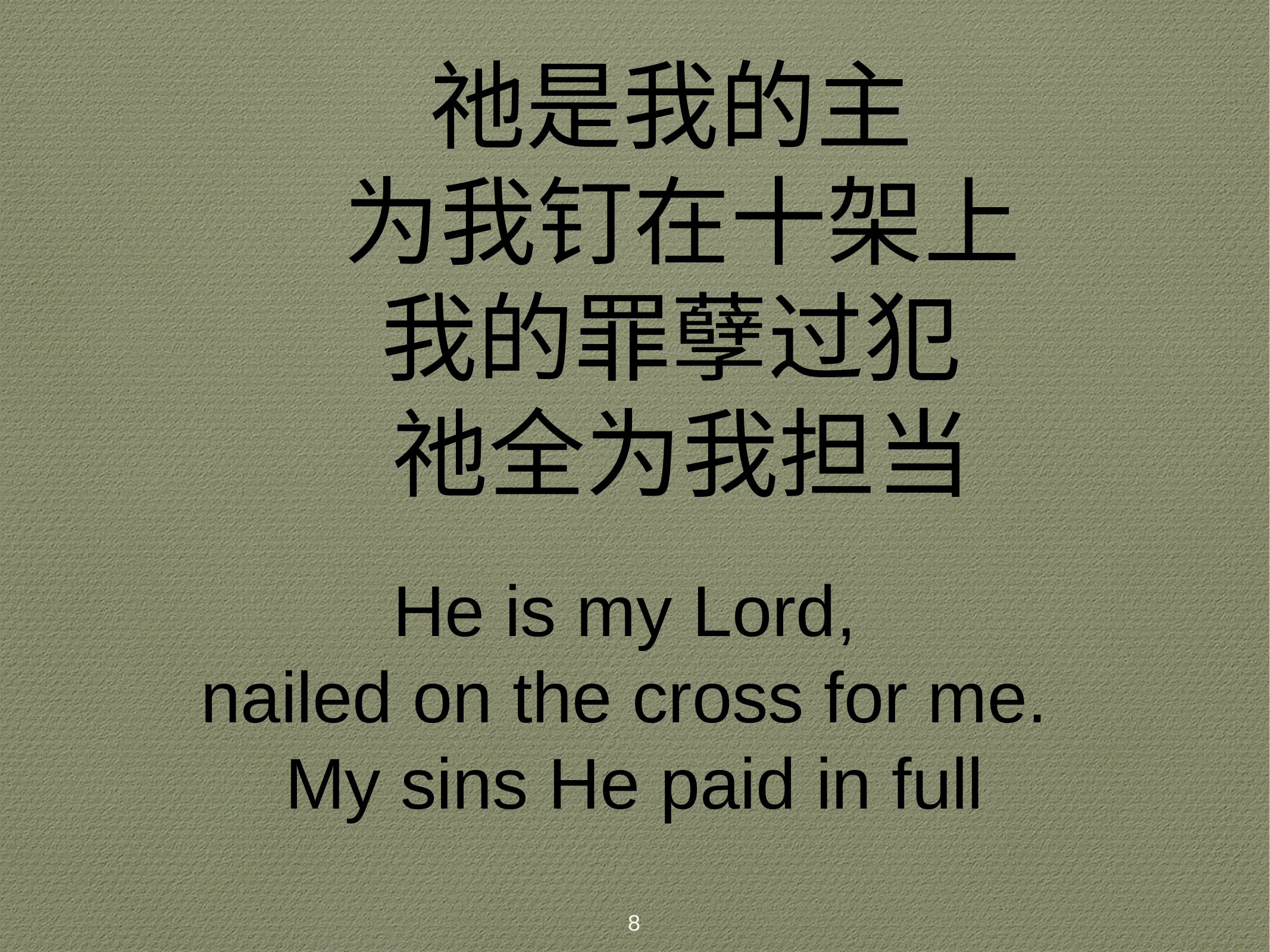

# 祂是我的主
为我钉在十架上
我的罪孽过犯
祂全为我担当
He is my Lord,
nailed on the cross for me.
My sins He paid in full
8